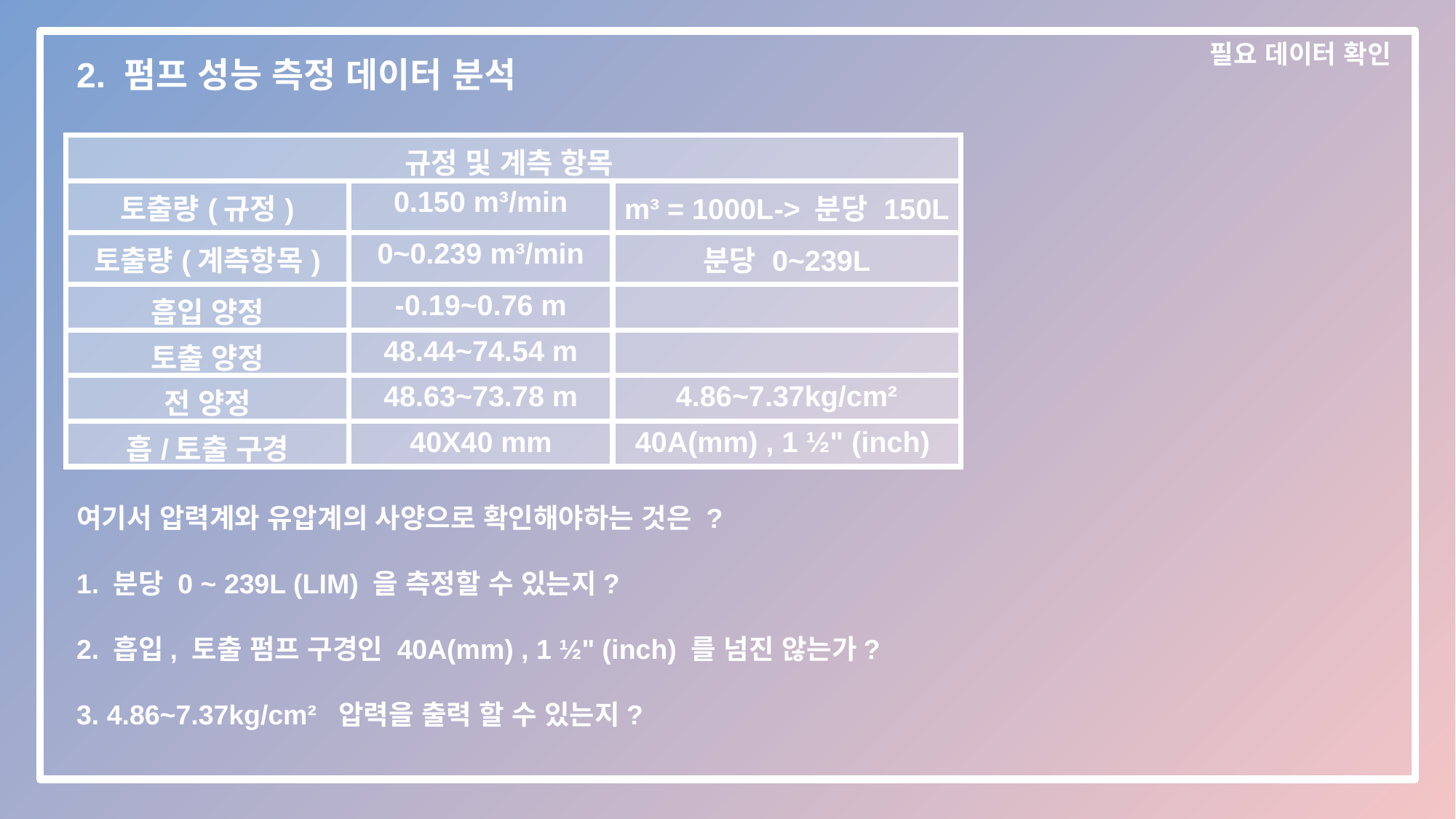

필요 데이터 확인
2. 펌프 성능 측정 데이터 분석
| 규정 및 계측 항목 |  |  |
| --- | --- | --- |
| 토출량(규정) | 0.150 m³/min | m³ = 1000L-> 분당 150L |
| 토출량(계측항목) | 0~0.239 m³/min | 분당 0~239L |
| 흡입 양정 | -0.19~0.76 m |  |
| 토출 양정 | 48.44~74.54 m |  |
| 전 양정 | 48.63~73.78 m | 4.86~7.37kg/cm² |
| 흡/토출 구경 | 40X40 mm | 40A(mm) , 1 ½" (inch) |
여기서 압력계와 유압계의 사양으로 확인해야하는 것은 ?

1. 분당 0 ~ 239L (LIM) 을 측정할 수 있는지?

2. 흡입, 토출 펌프 구경인 40A(mm) , 1 ½" (inch) 를 넘진 않는가?

3. 4.86~7.37kg/cm²  압력을 출력 할 수 있는지?